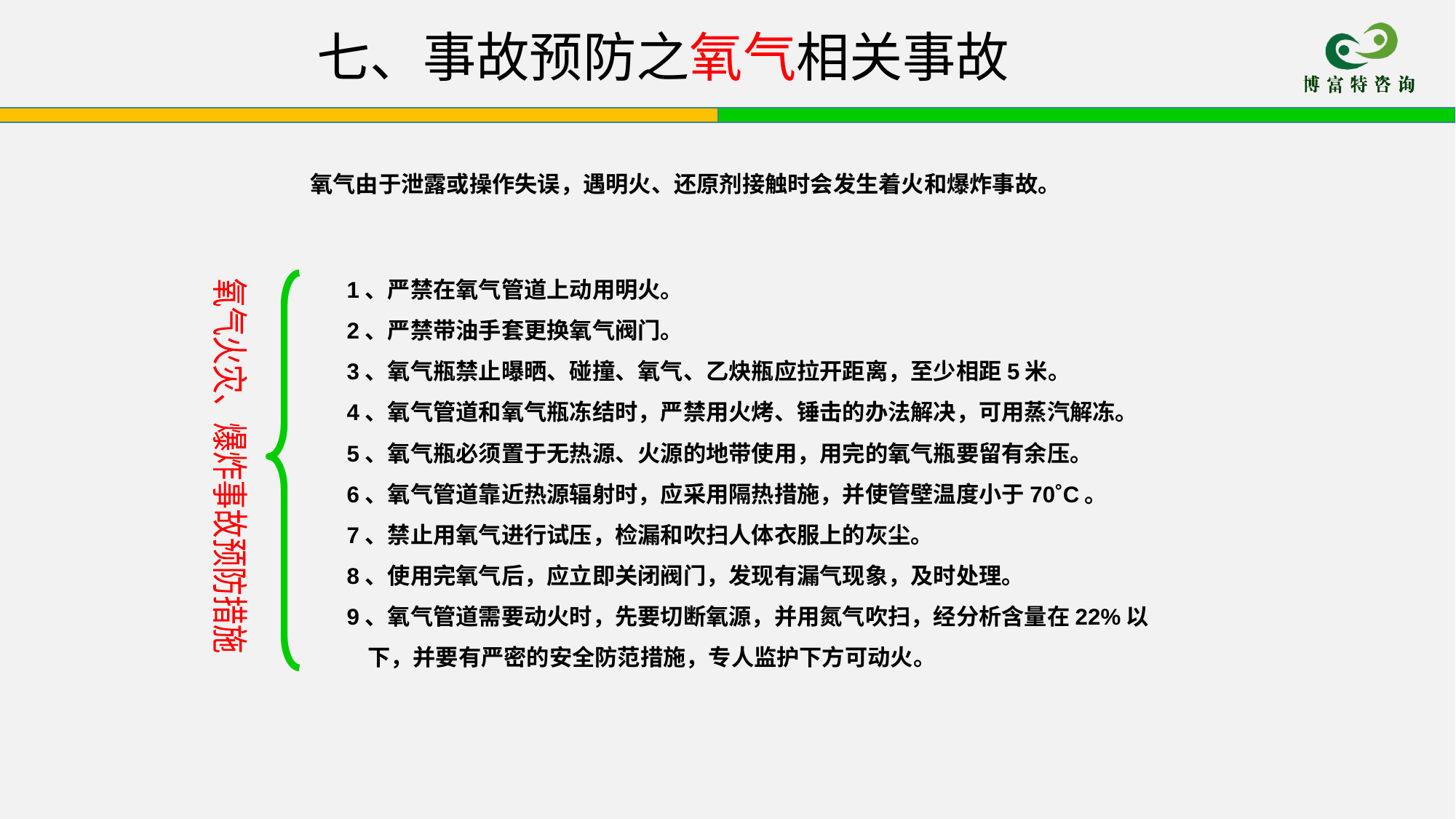

# 七、事故预防之氧气相关事故
氧气由于泄露或操作失误，遇明火、还原剂接触时会发生着火和爆炸事故。
1、严禁在氧气管道上动用明火。
2、严禁带油手套更换氧气阀门。
3、氧气瓶禁止曝晒、碰撞、氧气、乙炔瓶应拉开距离，至少相距5米。
4、氧气管道和氧气瓶冻结时，严禁用火烤、锤击的办法解决，可用蒸汽解冻。
5、氧气瓶必须置于无热源、火源的地带使用，用完的氧气瓶要留有余压。
6、氧气管道靠近热源辐射时，应采用隔热措施，并使管壁温度小于70˚C。
7、禁止用氧气进行试压，检漏和吹扫人体衣服上的灰尘。
8、使用完氧气后，应立即关闭阀门，发现有漏气现象，及时处理。
9、氧气管道需要动火时，先要切断氧源，并用氮气吹扫，经分析含量在22%以
   下，并要有严密的安全防范措施，专人监护下方可动火。

氧气火灾、爆炸事故预防措施
40